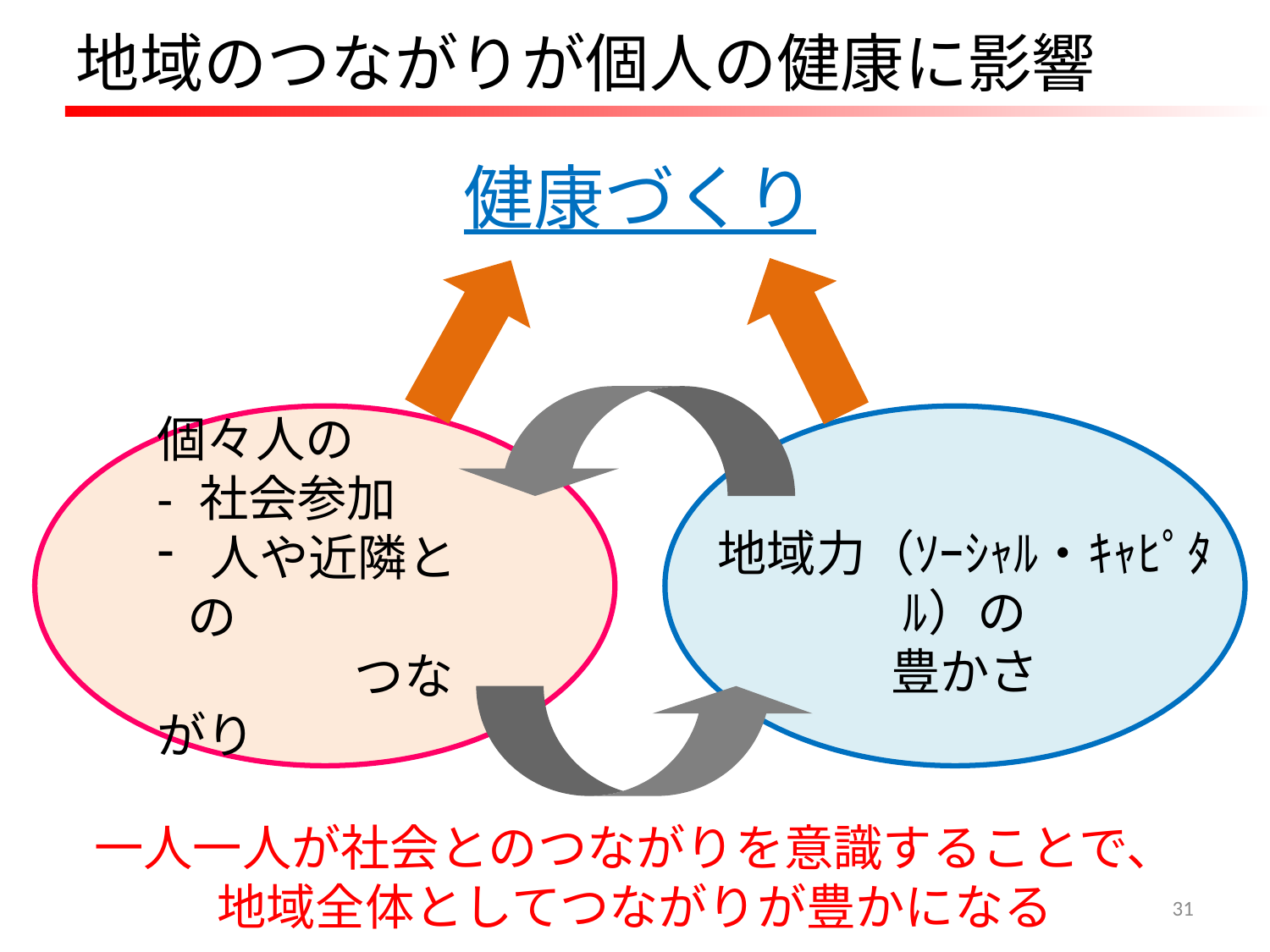

地域のつながりが個人の健康に影響

健康づくり

個々人の
- 社会参加
 人や近隣との
　　　　つながり
地域力（ｿｰｼｬﾙ・ｷｬﾋﾟﾀﾙ）の
豊かさ

一人一人が社会とのつながりを意識することで、
地域全体としてつながりが豊かになる
31